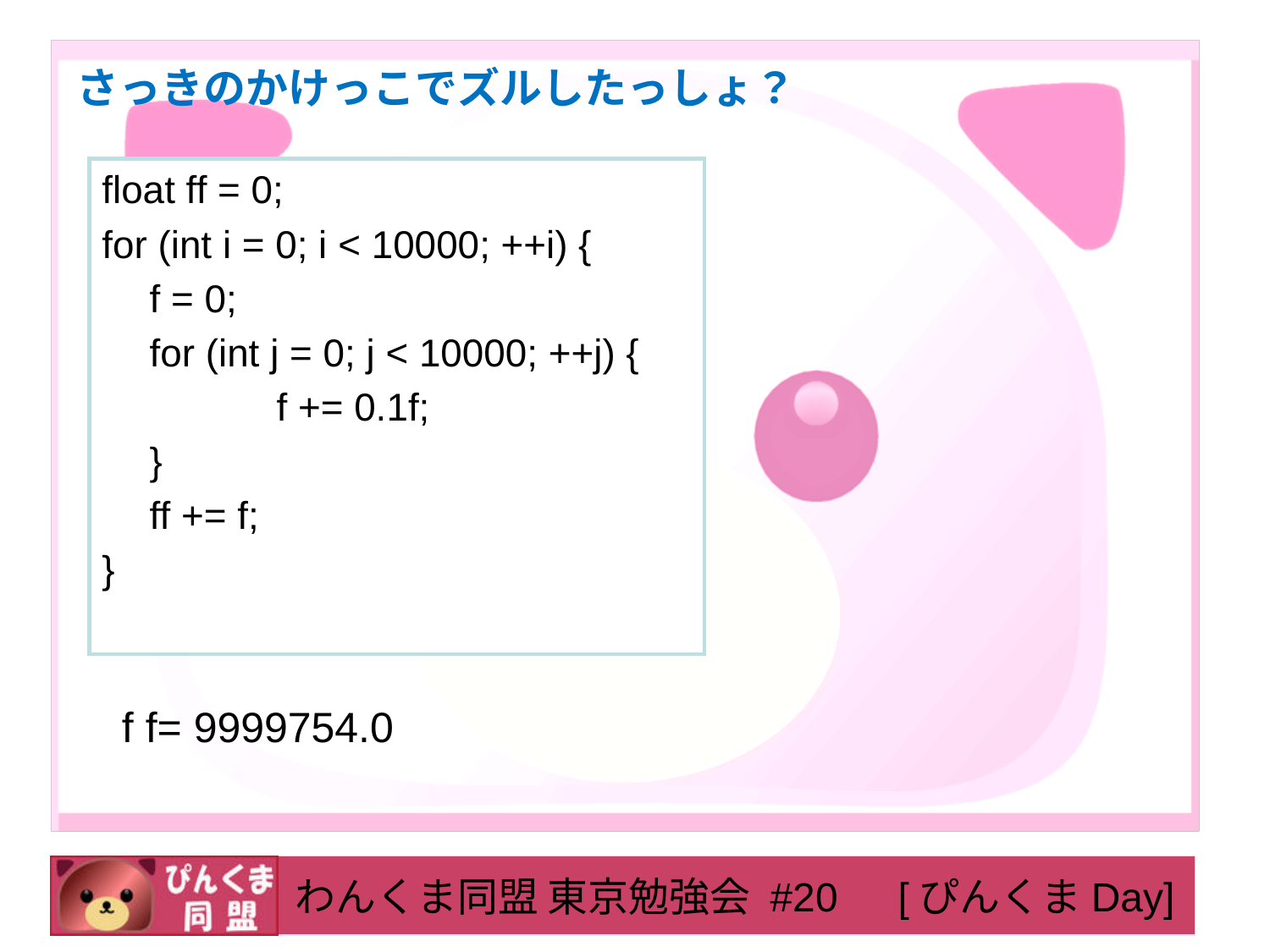

# さっきのかけっこでズルしたっしょ？
float ff = 0;
for (int i = 0; i < 10000; ++i) {
	f = 0;
	for (int j = 0; j < 10000; ++j) {
		f += 0.1f;
	}
	ff += f;
}
f f= 9999754.0